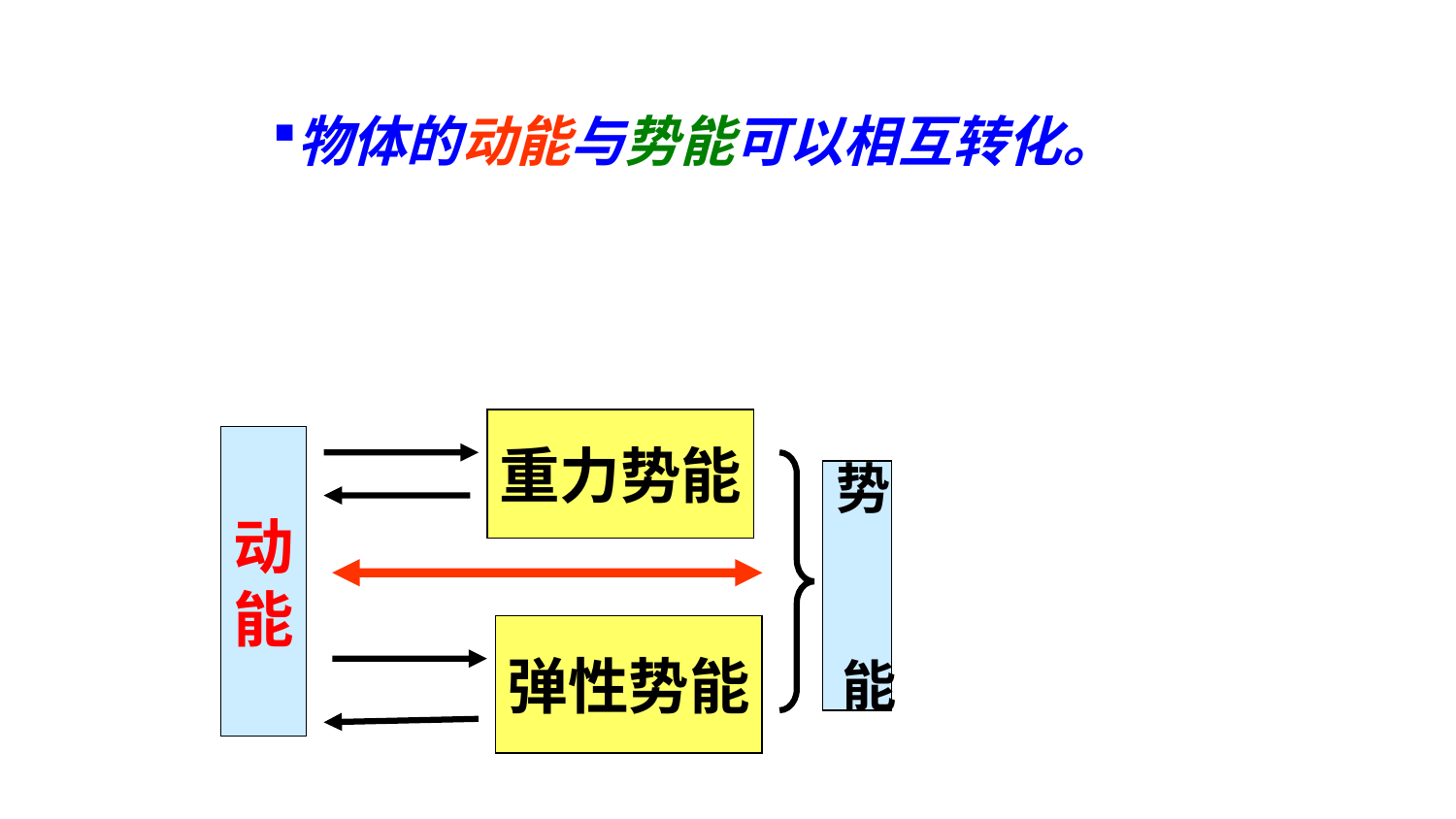

物体的动能与势能可以相互转化。
重力势能
动
能

  势

 能

弹性势能